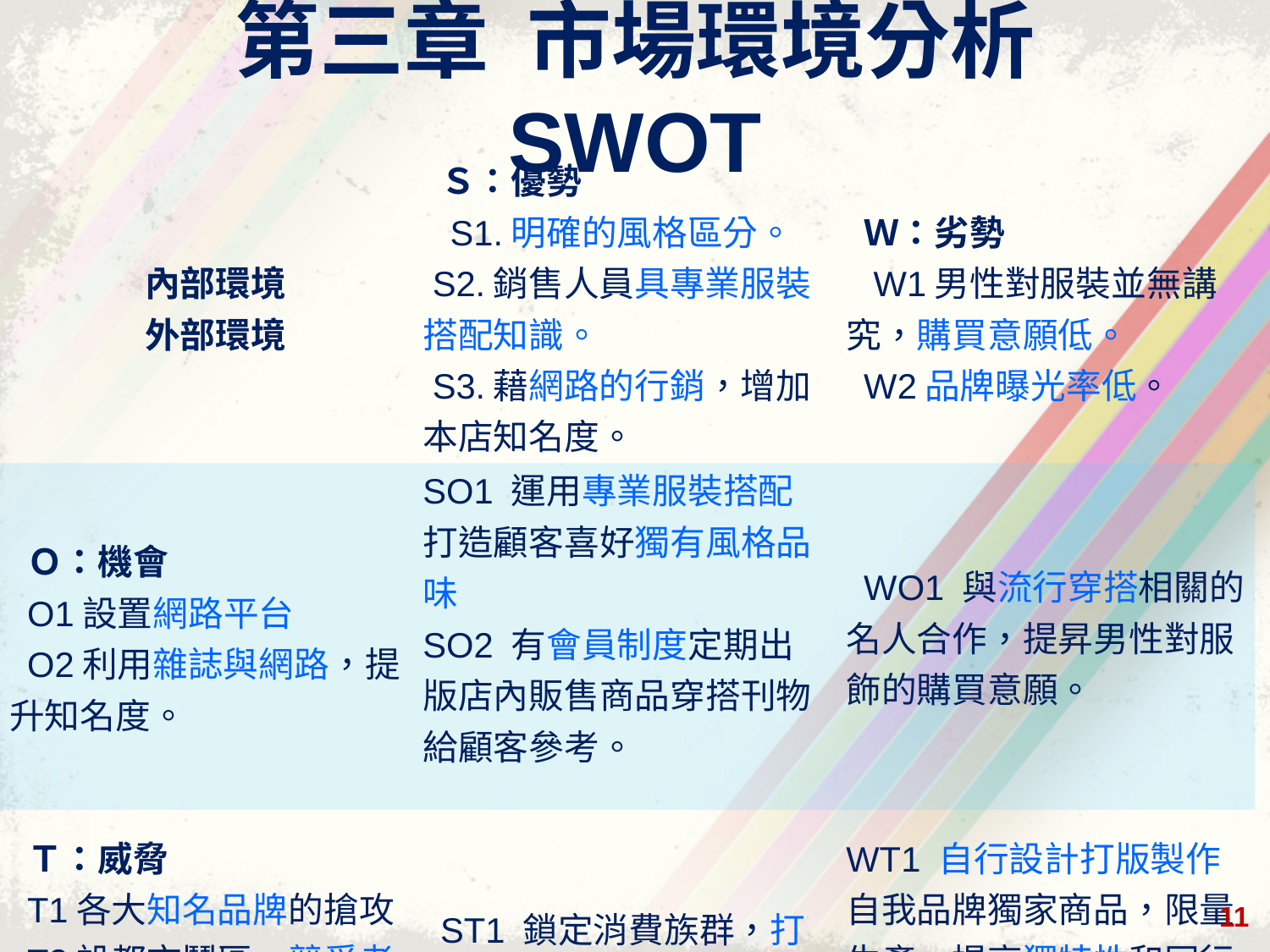

# 第三章  市場環境分析 SWOT
| 內部環境 外部環境 | Ｓ：優勢 S1.明確的風格區分。 S2.銷售人員具專業服裝搭配知識。 S3.藉網路的行銷，增加本店知名度。 | Ｗ：劣勢 W1男性對服裝並無講究，購買意願低。 W2品牌曝光率低。 |
| --- | --- | --- |
| Ｏ：機會 O1設置網路平台 O2利用雜誌與網路，提升知名度。 | SO1 運用專業服裝搭配打造顧客喜好獨有風格品味 SO2 有會員制度定期出版店內販售商品穿搭刊物給顧客參考。 | WO1 與流行穿搭相關的名人合作，提昇男性對服飾的購買意願。 |
| Ｔ：威脅 T1各大知名品牌的搶攻 T2設都市鬧區，競爭者多，同行競爭大 | ST1 鎖定消費族群，打促銷戰，維持市場穩定度。 | WT1 自行設計打版製作自我品牌獨家商品，限量生產，提高獨特性和同行做出區隔。 |
11